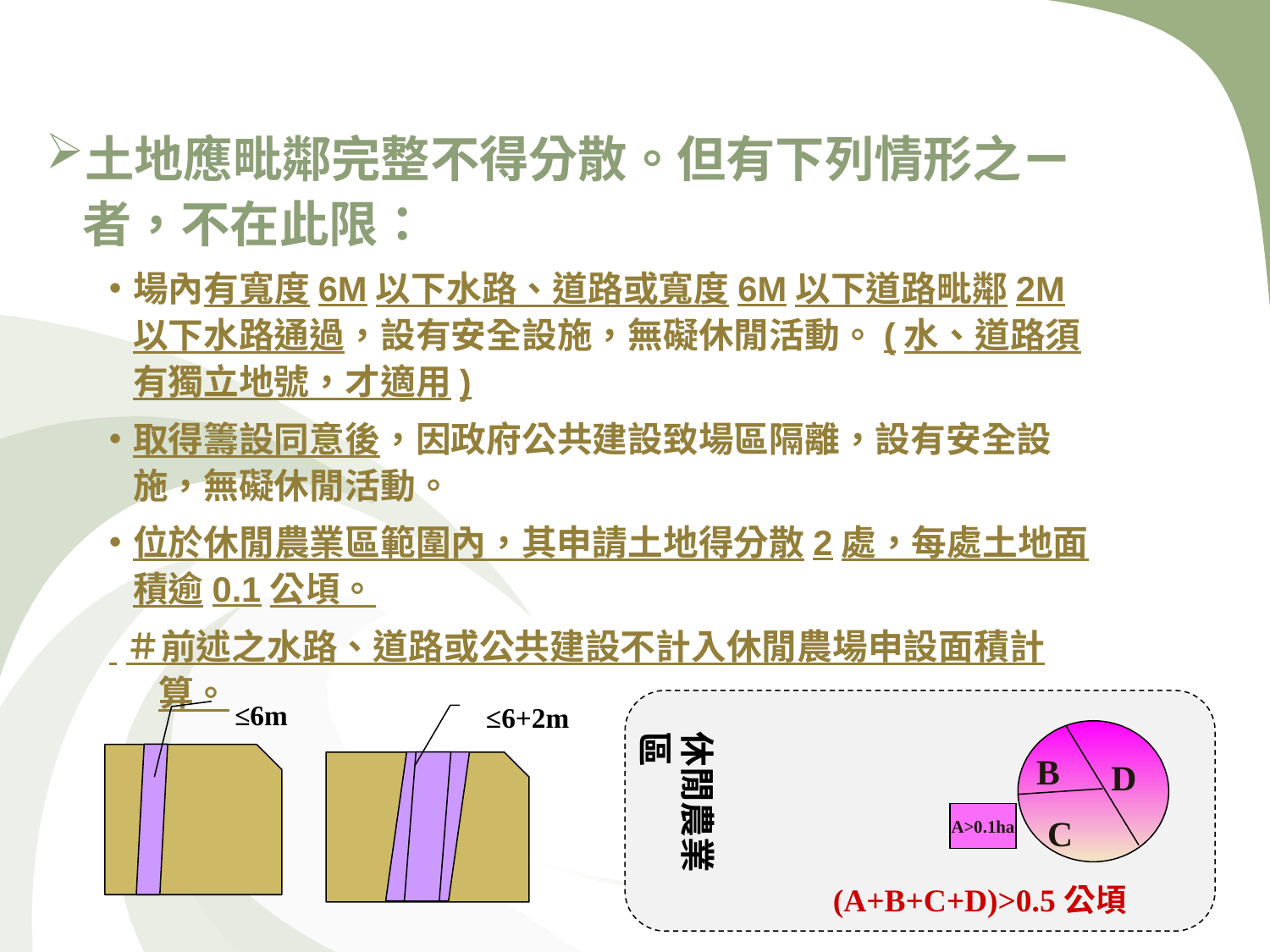

土地應毗鄰完整不得分散。但有下列情形之ㄧ者，不在此限：
場內有寬度6M以下水路、道路或寬度6M以下道路毗鄰2M以下水路通過，設有安全設施，無礙休閒活動。(水、道路須有獨立地號，才適用)
取得籌設同意後，因政府公共建設致場區隔離，設有安全設施，無礙休閒活動。
位於休閒農業區範圍內，其申請土地得分散2處，每處土地面積逾0.1公頃。
 ＃前述之水路、道路或公共建設不計入休閒農場申設面積計算。

≤6m
≤6+2m

休閒農業區

B
D

A>0.1ha
C
(A+B+C+D)>0.5公頃